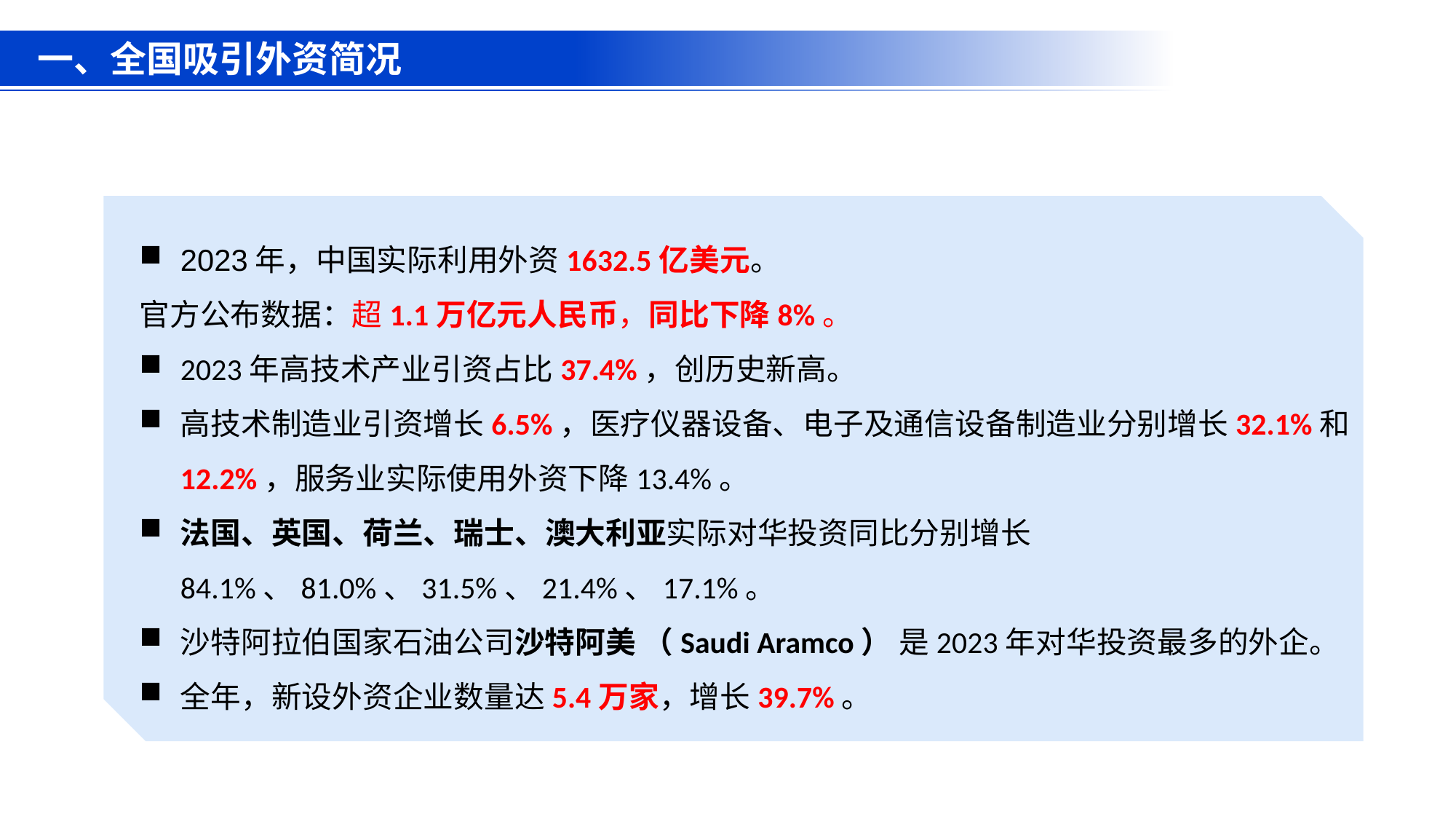

一、全国吸引外资简况

全国层面

2023年，中国实际利用外资1632.5亿美元。
官方公布数据：超1.1万亿元人民币，同比下降8%。
2023年高技术产业引资占比37.4%，创历史新高。
高技术制造业引资增长6.5%，医疗仪器设备、电子及通信设备制造业分别增长32.1%和12.2%，服务业实际使用外资下降13.4%。
法国、英国、荷兰、瑞士、澳大利亚实际对华投资同比分别增长84.1%、81.0%、31.5%、21.4%、17.1%。
沙特阿拉伯国家石油公司沙特阿美 （Saudi Aramco） 是2023年对华投资最多的外企。
全年，新设外资企业数量达5.4万家，增长39.7%。